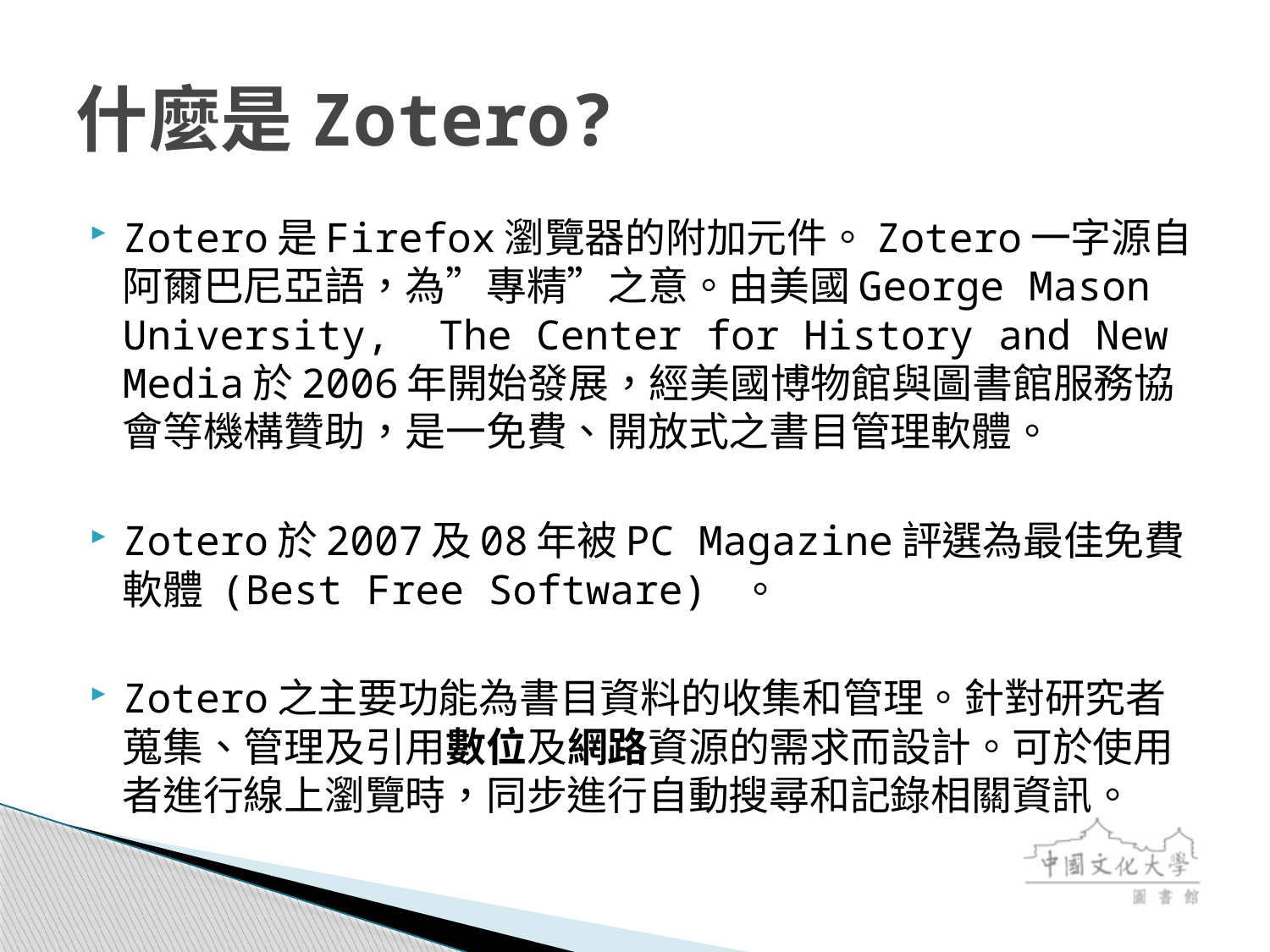

# 什麼是Zotero?
Zotero是Firefox瀏覽器的附加元件。Zotero一字源自阿爾巴尼亞語，為”專精”之意。由美國George Mason University,  The Center for History and New Media於2006年開始發展，經美國博物館與圖書館服務協會等機構贊助，是一免費、開放式之書目管理軟體。

Zotero於2007及08年被PC Magazine評選為最佳免費軟體 (Best Free Software) 。

Zotero之主要功能為書目資料的收集和管理。針對研究者蒐集、管理及引用數位及網路資源的需求而設計。可於使用者進行線上瀏覽時，同步進行自動搜尋和記錄相關資訊。